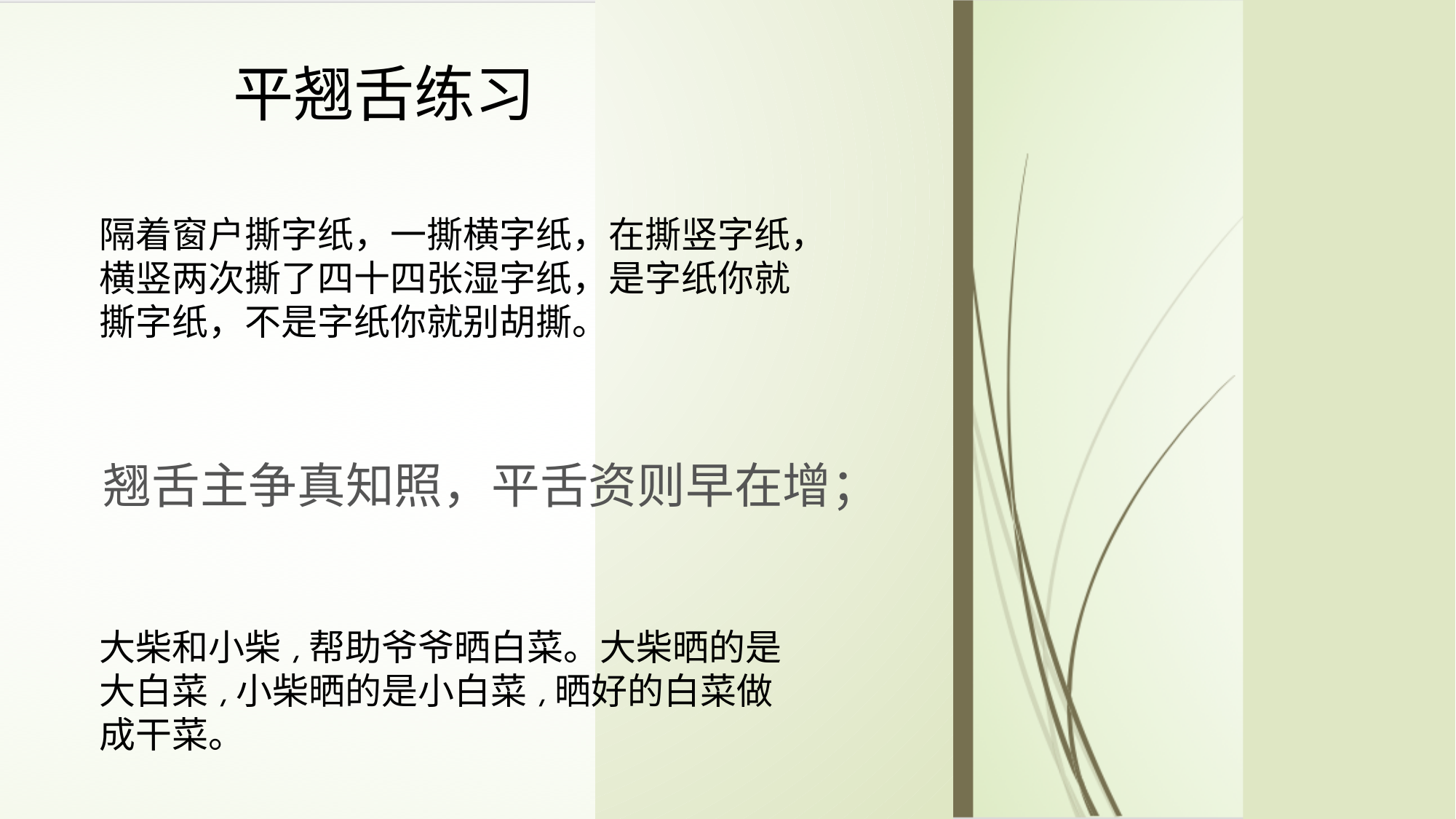

平翘舌练习
隔着窗户撕字纸，一撕横字纸，在撕竖字纸，横竖两次撕了四十四张湿字纸，是字纸你就撕字纸，不是字纸你就别胡撕。
翘舌主争真知照，平舌资则早在增；
大柴和小柴,帮助爷爷晒白菜。大柴晒的是大白菜,小柴晒的是小白菜,晒好的白菜做成干菜。